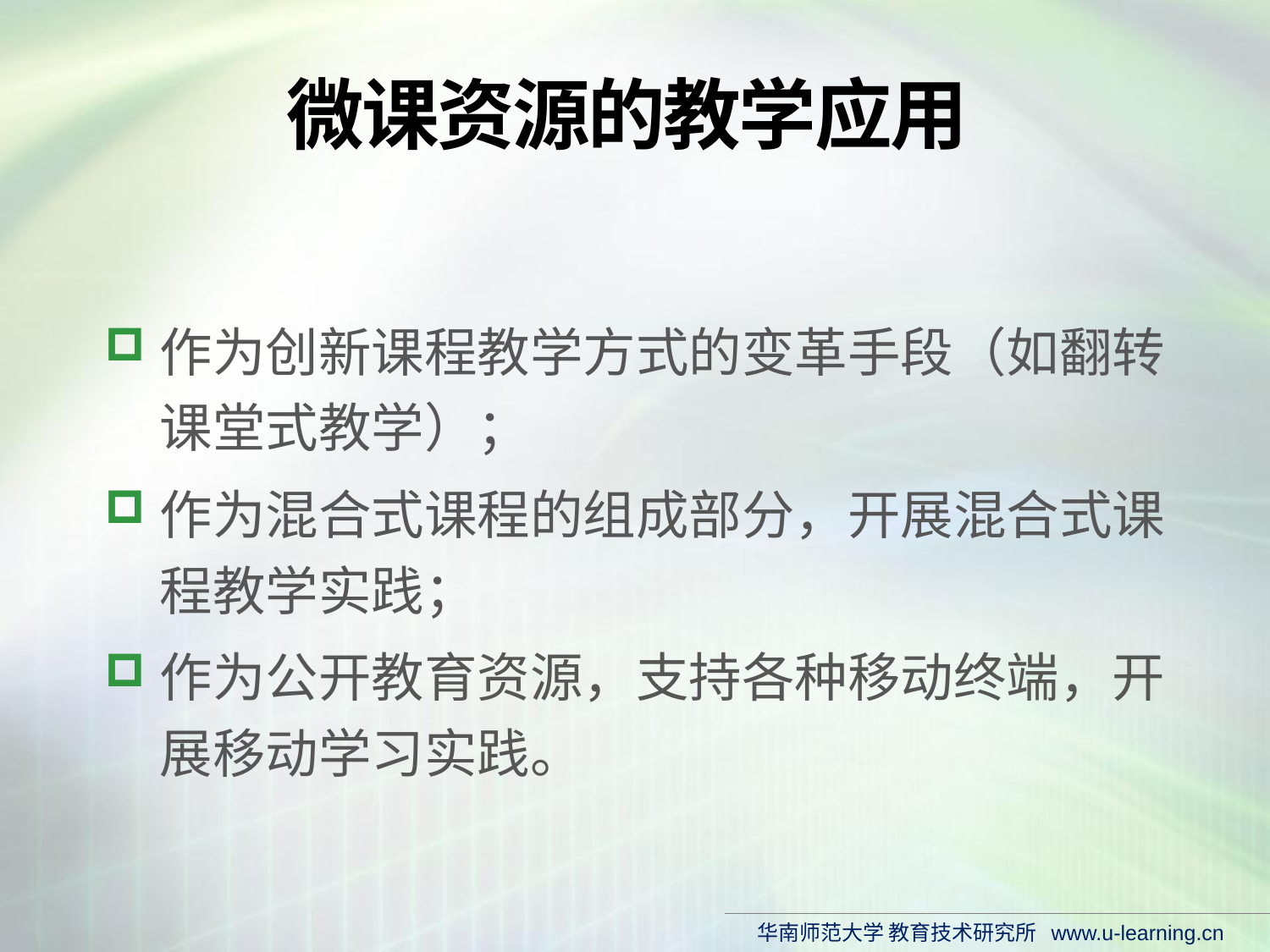

# 微课资源的教学应用
作为创新课程教学方式的变革手段（如翻转课堂式教学）；
作为混合式课程的组成部分，开展混合式课程教学实践；
作为公开教育资源，支持各种移动终端，开展移动学习实践。